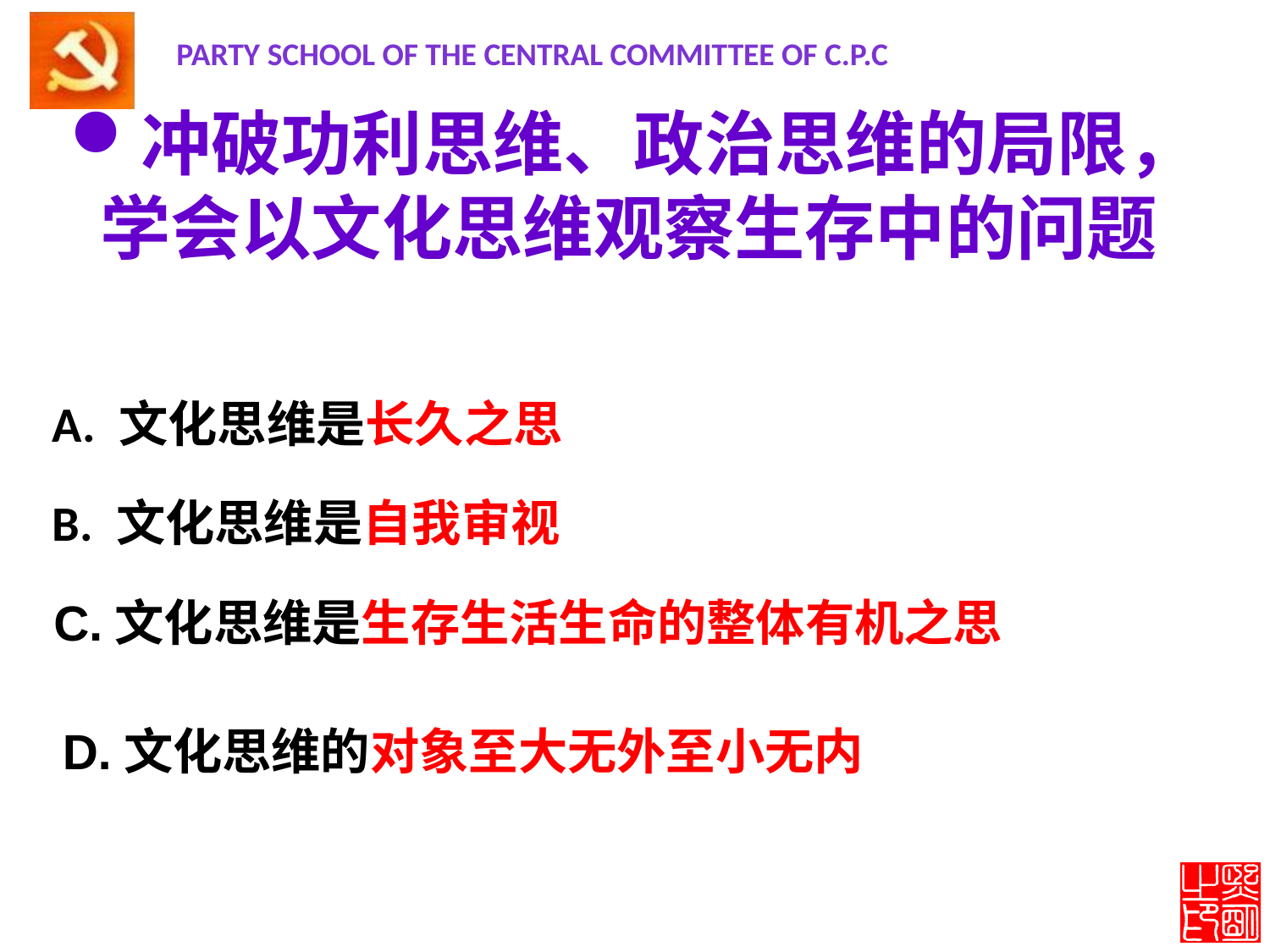

# 冲破功利思维、政治思维的局限， 学会以文化思维观察生存中的问题
A. 文化思维是长久之思
B. 文化思维是自我审视

C.文化思维是生存生活生命的整体有机之思
D.文化思维的对象至大无外至小无内